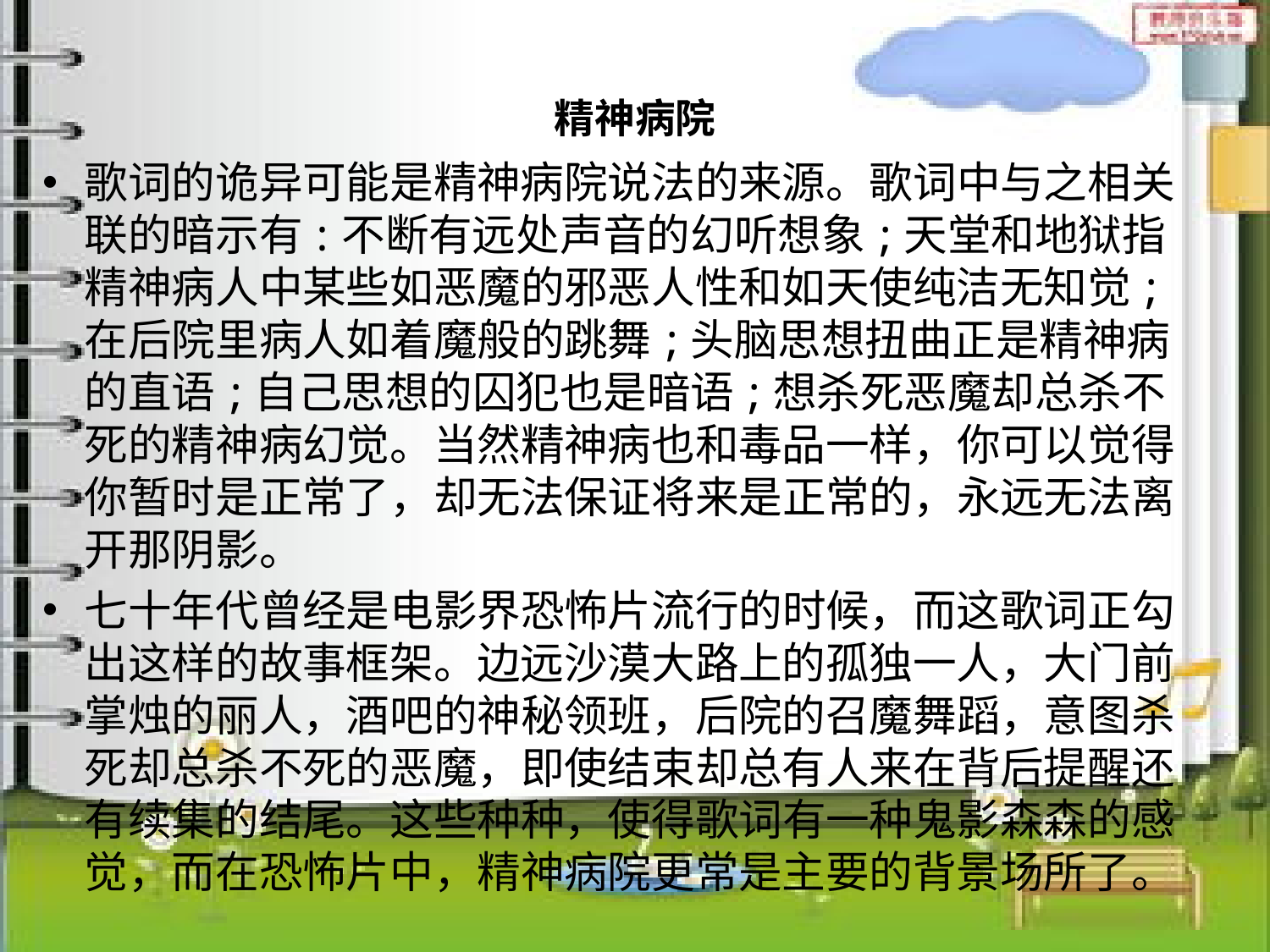

# 精神病院
歌词的诡异可能是精神病院说法的来源。歌词中与之相关联的暗示有:不断有远处声音的幻听想象;天堂和地狱指精神病人中某些如恶魔的邪恶人性和如天使纯洁无知觉;在后院里病人如着魔般的跳舞;头脑思想扭曲正是精神病的直语;自己思想的囚犯也是暗语;想杀死恶魔却总杀不死的精神病幻觉。当然精神病也和毒品一样，你可以觉得你暂时是正常了，却无法保证将来是正常的，永远无法离开那阴影。
七十年代曾经是电影界恐怖片流行的时候，而这歌词正勾出这样的故事框架。边远沙漠大路上的孤独一人，大门前掌烛的丽人，酒吧的神秘领班，后院的召魔舞蹈，意图杀死却总杀不死的恶魔，即使结束却总有人来在背后提醒还有续集的结尾。这些种种，使得歌词有一种鬼影森森的感觉，而在恐怖片中，精神病院更常是主要的背景场所了。